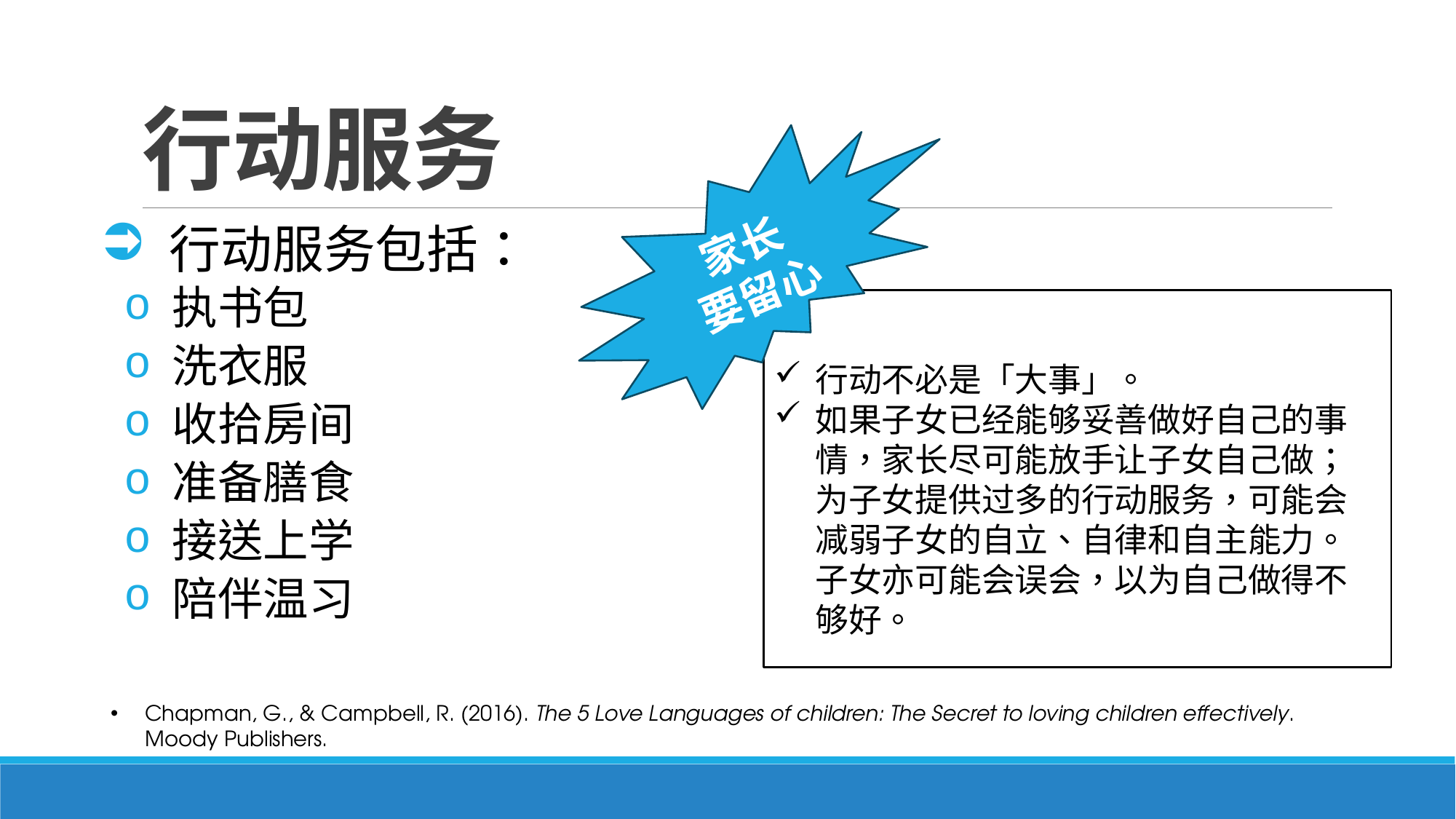

# 行动服务
家长
要留心

行动不必是「大事」。
如果子女已经能够妥善做好自己的事情，家长尽可能放手让子女自己做；为子女提供过多的行动服务，可能会减弱子女的自立、自律和自主能力。子女亦可能会误会，以为自己做得不够好。
 行动服务包括：
 执书包
 洗衣服
 收拾房间
 准备膳食
 接送上学
 陪伴温习
Chapman, G., & Campbell, R. (2016). The 5 Love Languages of children: The Secret to loving children effectively. Moody Publishers.